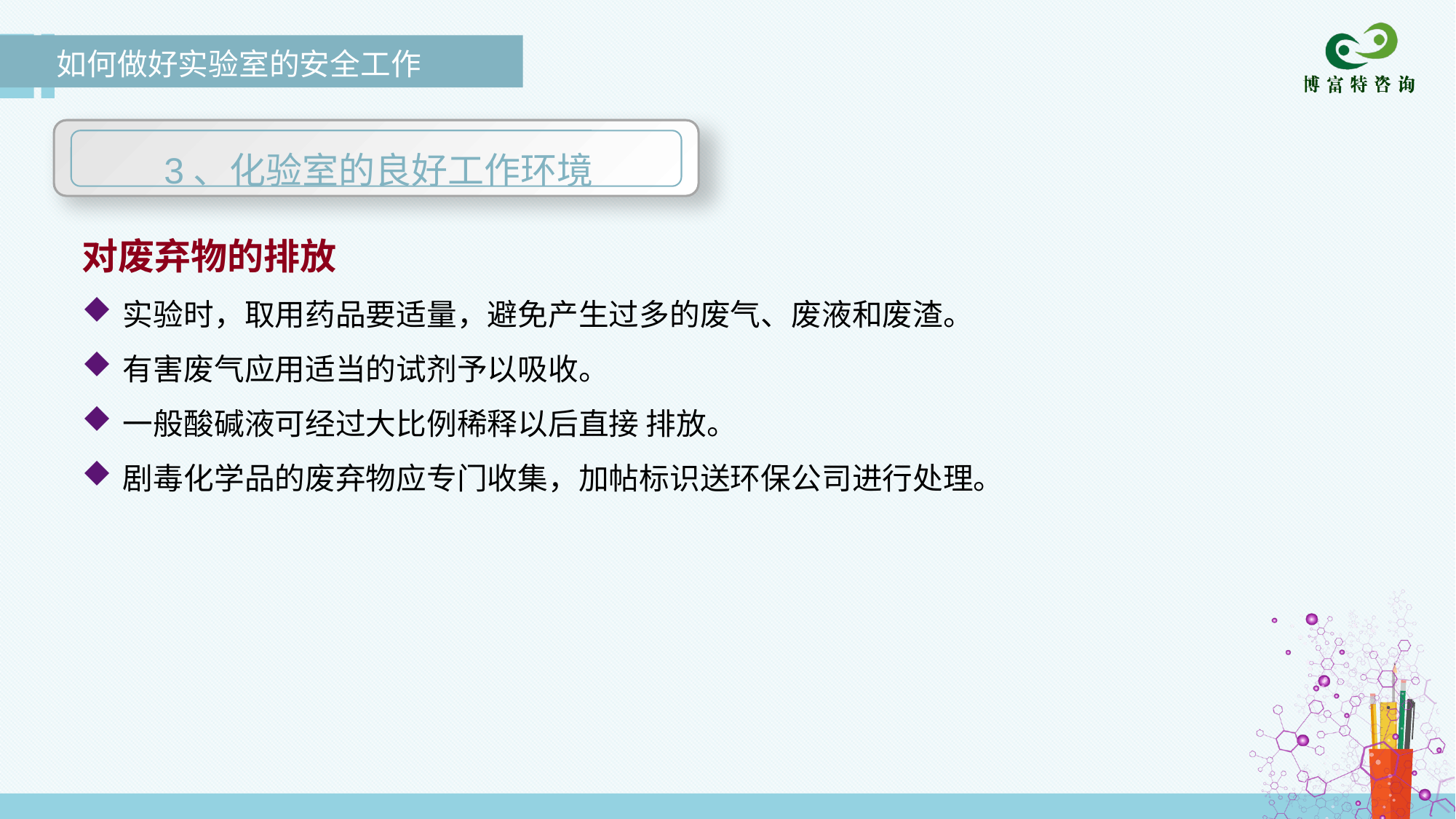

如何做好实验室的安全工作

 3、化验室的良好工作环境

对废弃物的排放
实验时，取用药品要适量，避免产生过多的废气、废液和废渣。
有害废气应用适当的试剂予以吸收。
一般酸碱液可经过大比例稀释以后直接 排放。
剧毒化学品的废弃物应专门收集，加帖标识送环保公司进行处理。